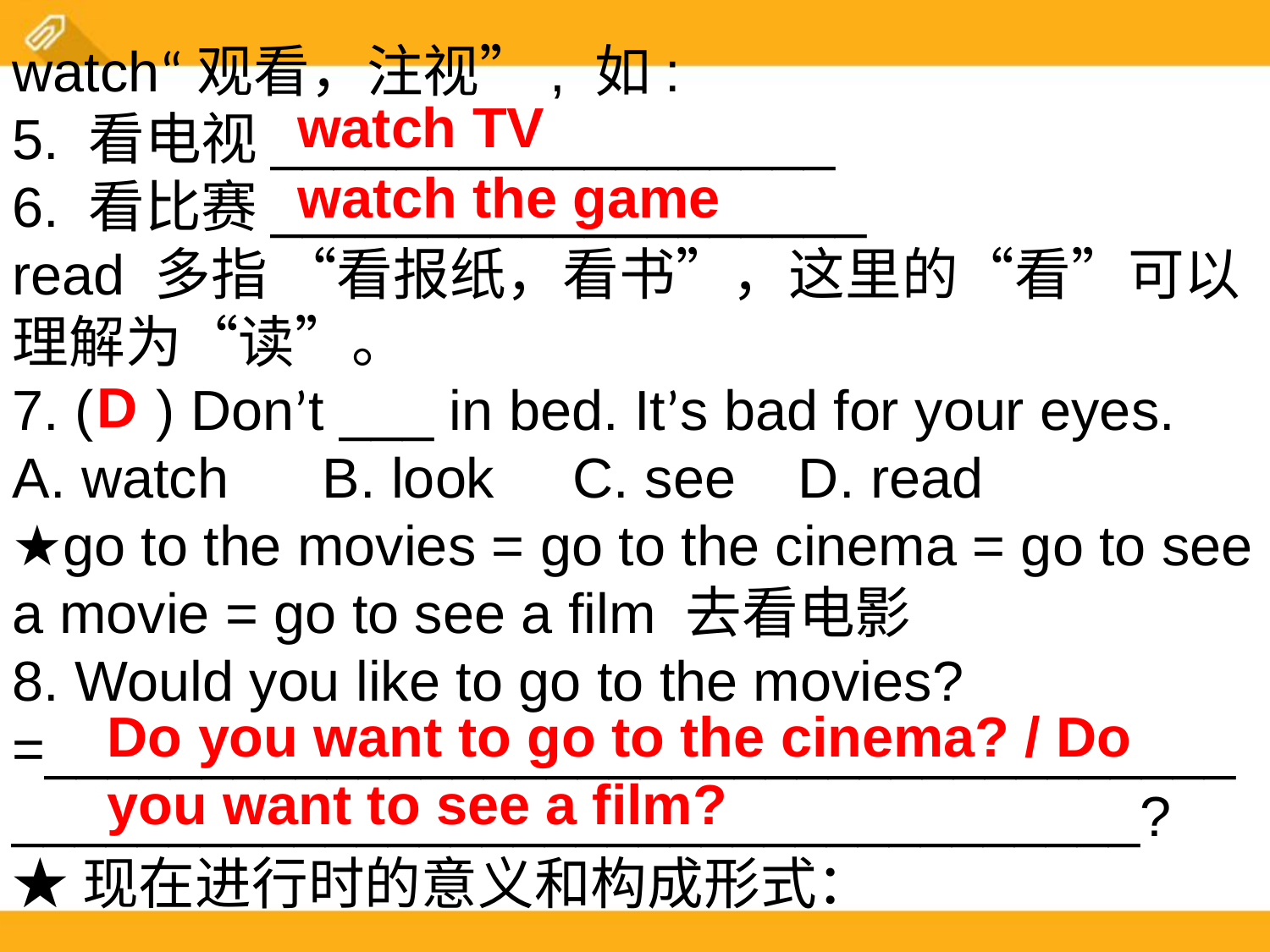

watch“观看，注视”, 如:
5. 看电视__________________
6. 看比赛___________________
read 多指 “看报纸，看书”，这里的“看”可以理解为“读”。
7. (    ) Don’t ___ in bed. It’s bad for your eyes.
A. watch      B. look     C. see    D. read
★go to the movies = go to the cinema = go to see a movie = go to see a film 去看电影
8. Would you like to go to the movies? =__________________________________________________________________________?
★现在进行时的意义和构成形式：
watch TV
watch the game
D
Do you want to go to the cinema? / Do you want to see a film?